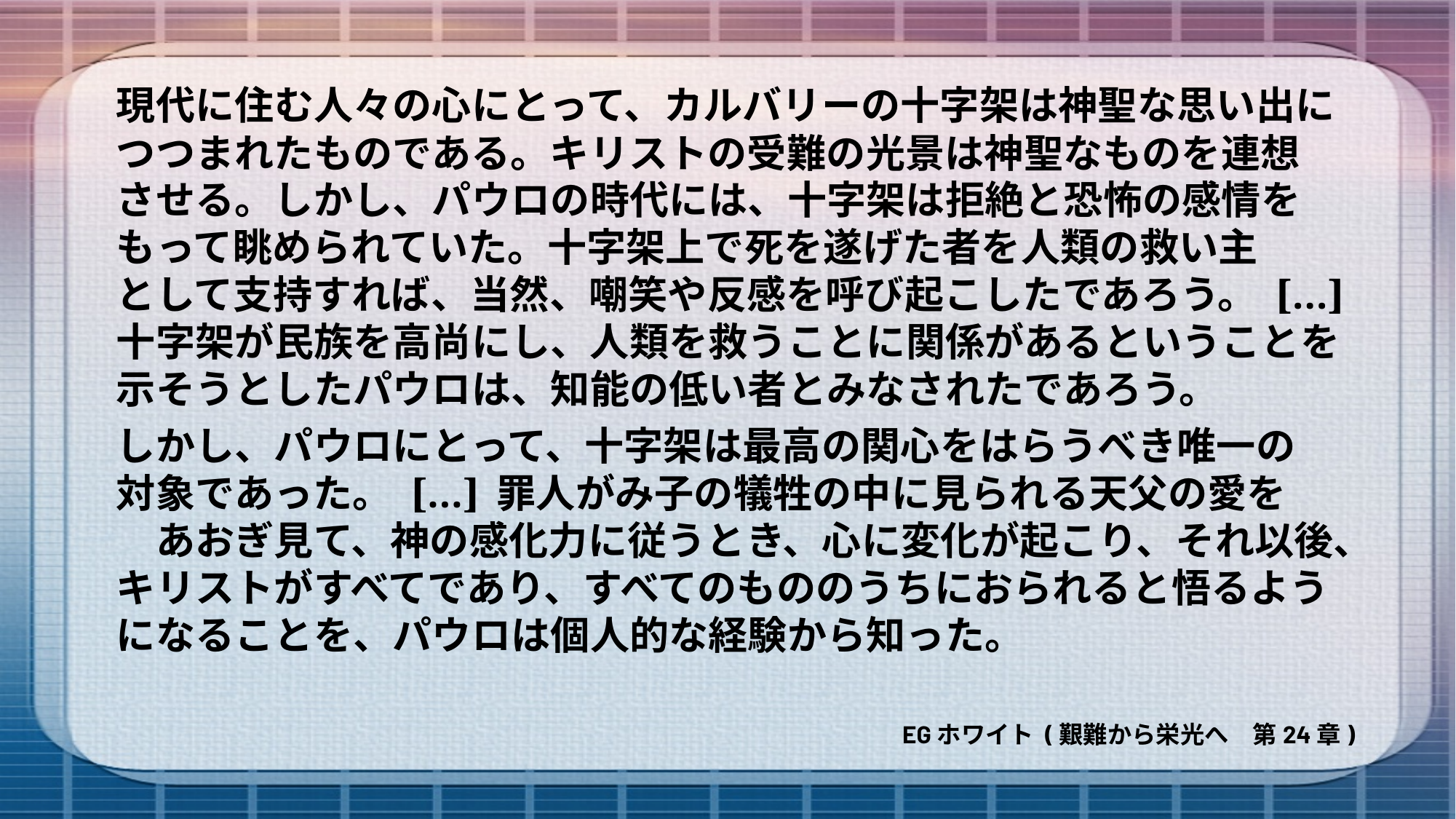

現代に住む人々の心にとって、カルバリーの十字架は神聖な思い出につつまれたものである。キリストの受難の光景は神聖なものを連想　させる。しかし、パウロの時代には、十字架は拒絶と恐怖の感情をもって眺められていた。十字架上で死を遂げた者を人類の救い主　　として支持すれば、当然、嘲笑や反感を呼び起こしたであろう。 […]
十字架が民族を高尚にし、人類を救うことに関係があるということを示そうとしたパウロは、知能の低い者とみなされたであろう。
しかし、パウロにとって、十字架は最高の関心をはらうべき唯一の　対象であった。 […] 罪人がみ子の犠牲の中に見られる天父の愛を　　あおぎ見て、神の感化力に従うとき、心に変化が起こり、それ以後、キリストがすべてであり、すべてのもののうちにおられると悟るようになることを、パウロは個人的な経験から知った。
EGホワイト (艱難から栄光へ　第24章)